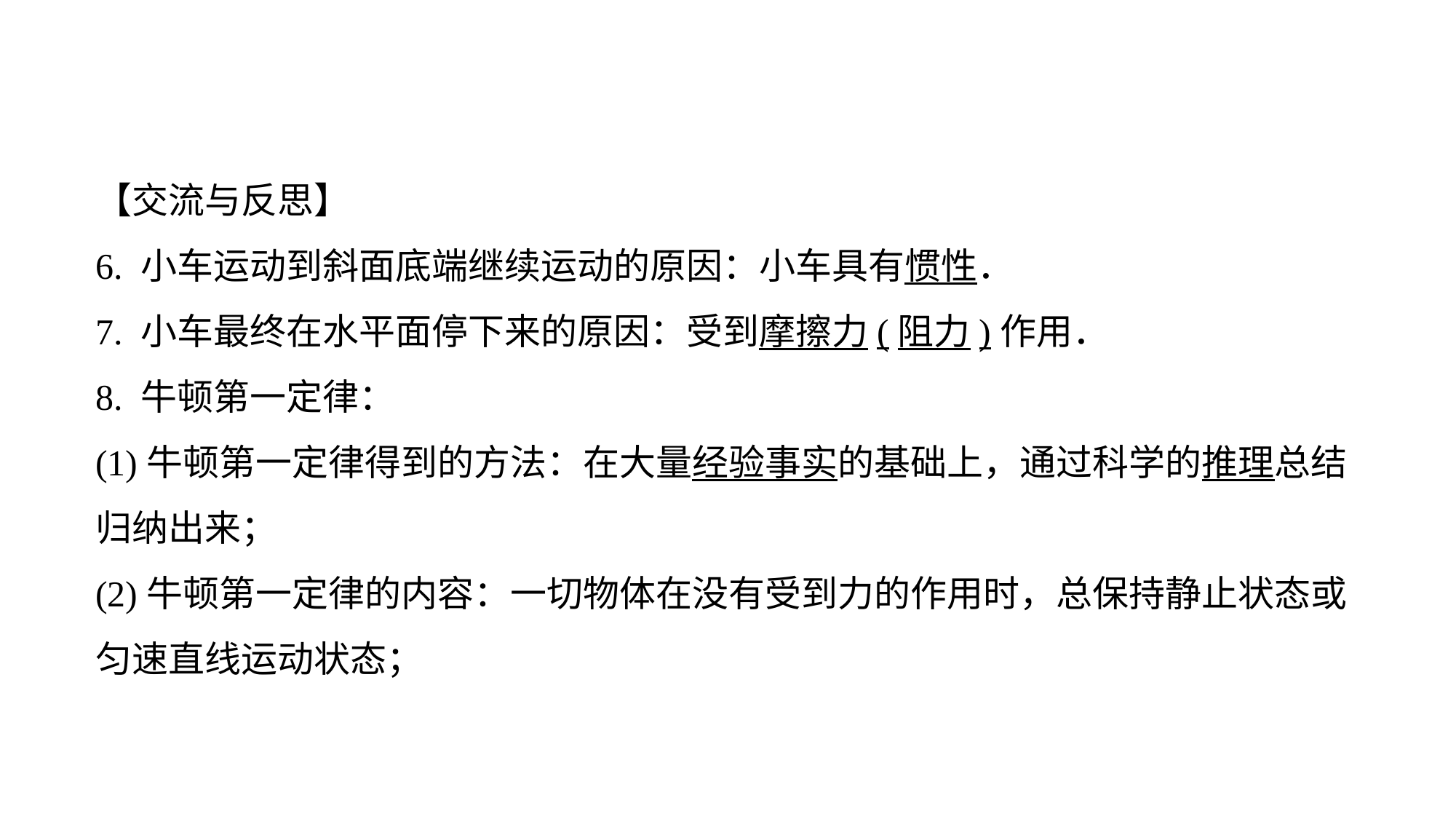

【交流与反思】
6. 小车运动到斜面底端继续运动的原因：小车具有惯性．
7. 小车最终在水平面停下来的原因：受到摩擦力(阻力)作用．
8. 牛顿第一定律：
(1)牛顿第一定律得到的方法：在大量经验事实的基础上，通过科学的推理总结归纳出来；
(2)牛顿第一定律的内容：一切物体在没有受到力的作用时，总保持静止状态或匀速直线运动状态；